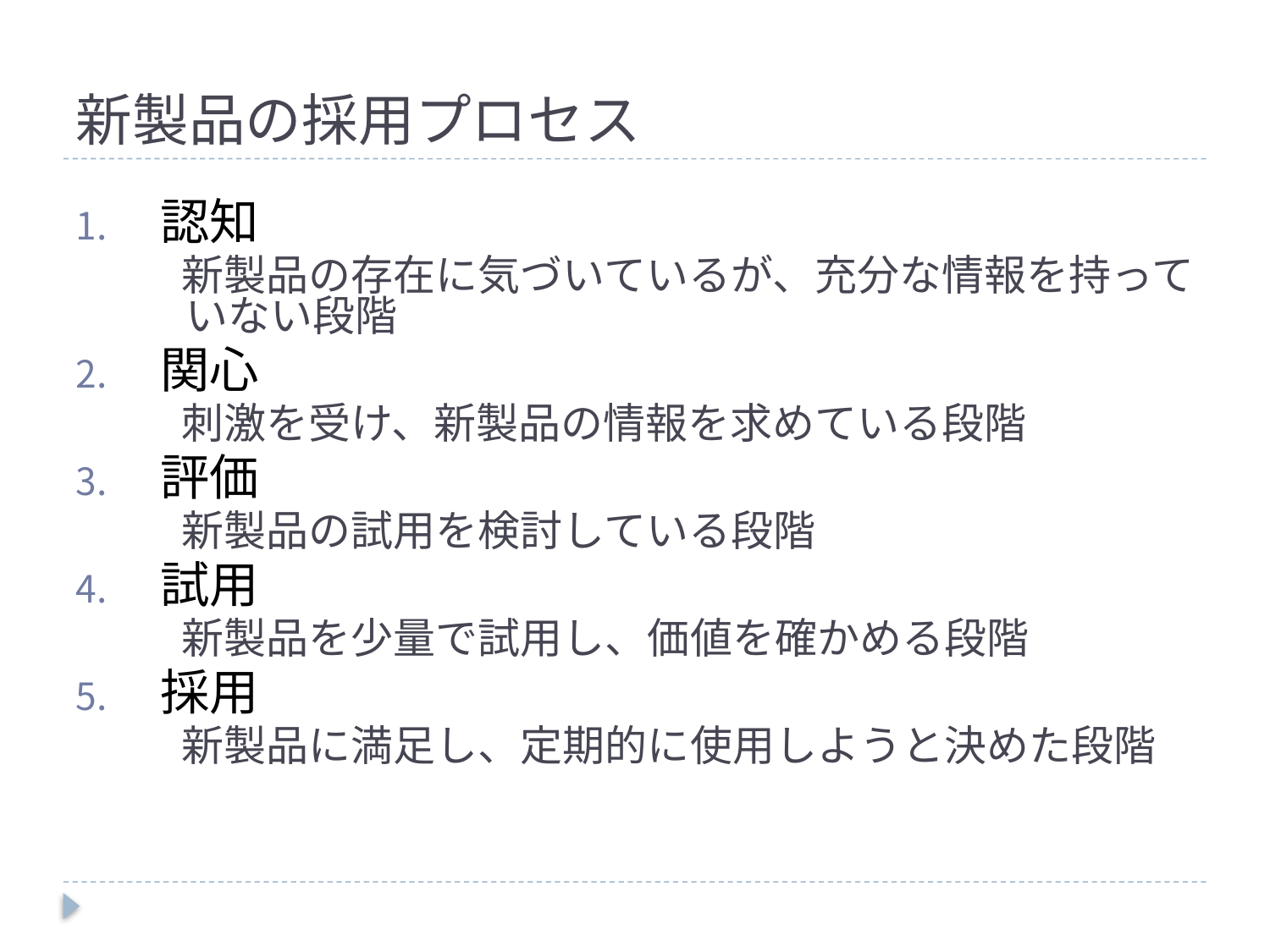

# 新製品の採用プロセス
認知
　新製品の存在に気づいているが、充分な情報を持っていない段階
関心
　刺激を受け、新製品の情報を求めている段階
評価
　新製品の試用を検討している段階
試用
　新製品を少量で試用し、価値を確かめる段階
採用
　新製品に満足し、定期的に使用しようと決めた段階